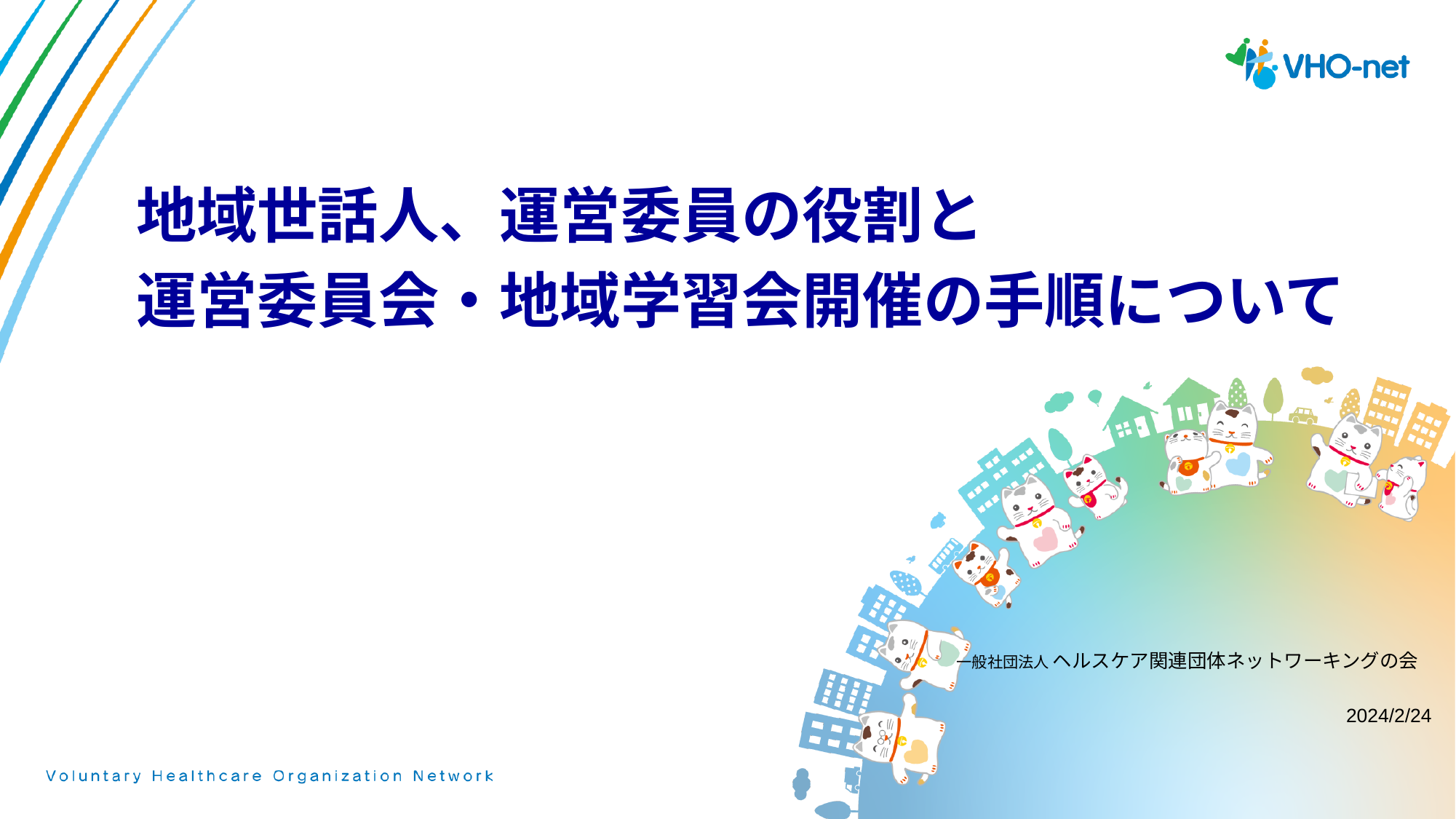

# 地域世話人、運営委員の役割と 運営委員会・地域学習会開催の手順について
一般社団法人 ヘルスケア関連団体ネットワーキングの会

　　　　　　　　　　　　　　　　　　　　2024/2/24